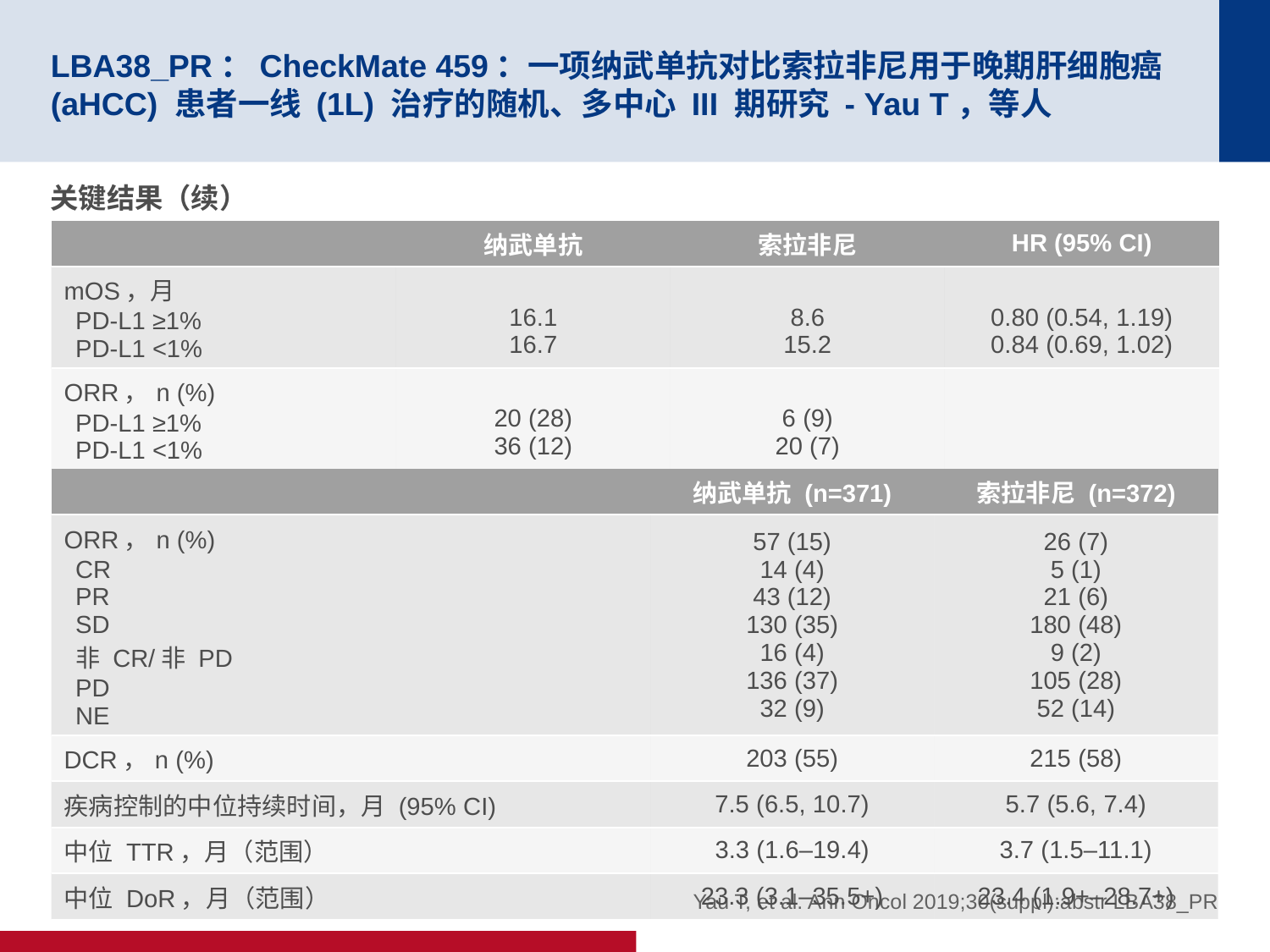

# LBA38_PR：CheckMate 459：一项纳武单抗对比索拉非尼用于晚期肝细胞癌 (aHCC) 患者一线 (1L) 治疗的随机、多中心 III 期研究 - Yau T，等人
关键结果（续）
|  | 纳武单抗 | 索拉非尼 | HR (95% CI) |
| --- | --- | --- | --- |
| mOS，月 PD-L1 ≥1% PD-L1 <1% | 16.1 16.7 | 8.6 15.2 | 0.80 (0.54, 1.19) 0.84 (0.69, 1.02) |
| ORR，n (%) PD-L1 ≥1% PD-L1 <1% | 20 (28) 36 (12) | 6 (9) 20 (7) |  |
|  | 纳武单抗 (n=371) | 索拉非尼 (n=372) |
| --- | --- | --- |
| ORR，n (%) CR PR SD 非 CR/非 PD PD NE | 57 (15) 14 (4) 43 (12) 130 (35) 16 (4) 136 (37) 32 (9) | 26 (7) 5 (1) 21 (6) 180 (48) 9 (2) 105 (28) 52 (14) |
| DCR，n (%) | 203 (55) | 215 (58) |
| 疾病控制的中位持续时间，月 (95% CI) | 7.5 (6.5, 10.7) | 5.7 (5.6, 7.4) |
| 中位 TTR，月（范围） | 3.3 (1.6–19.4) | 3.7 (1.5–11.1) |
| 中位 DoR，月（范围） | 23.3 (3.1–35.5+) | 23.4 (1.9+–28.7+) |
Yau T, et al. Ann Oncol 2019;30(suppl):abstr LBA38_PR